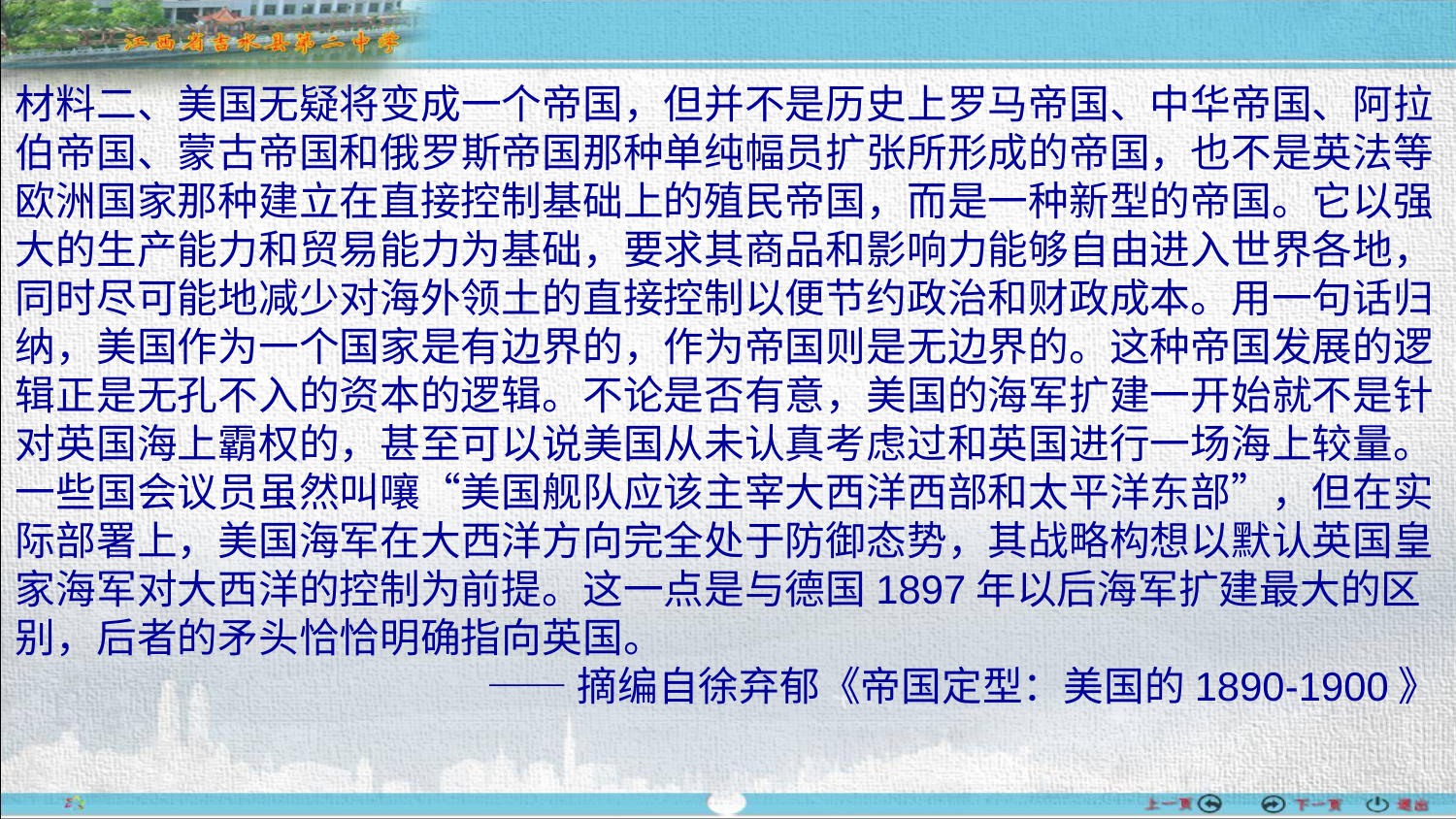

材料二、美国无疑将变成一个帝国，但并不是历史上罗马帝国、中华帝国、阿拉伯帝国、蒙古帝国和俄罗斯帝国那种单纯幅员扩张所形成的帝国，也不是英法等欧洲国家那种建立在直接控制基础上的殖民帝国，而是一种新型的帝国。它以强大的生产能力和贸易能力为基础，要求其商品和影响力能够自由进入世界各地，同时尽可能地减少对海外领土的直接控制以便节约政治和财政成本。用一句话归纳，美国作为一个国家是有边界的，作为帝国则是无边界的。这种帝国发展的逻辑正是无孔不入的资本的逻辑。不论是否有意，美国的海军扩建一开始就不是针对英国海上霸权的，甚至可以说美国从未认真考虑过和英国进行一场海上较量。一些国会议员虽然叫嚷“美国舰队应该主宰大西洋西部和太平洋东部”，但在实际部署上，美国海军在大西洋方向完全处于防御态势，其战略构想以默认英国皇家海军对大西洋的控制为前提。这一点是与德国1897年以后海军扩建最大的区别，后者的矛头恰恰明确指向英国。
——摘编自徐弃郁《帝国定型：美国的1890-1900》